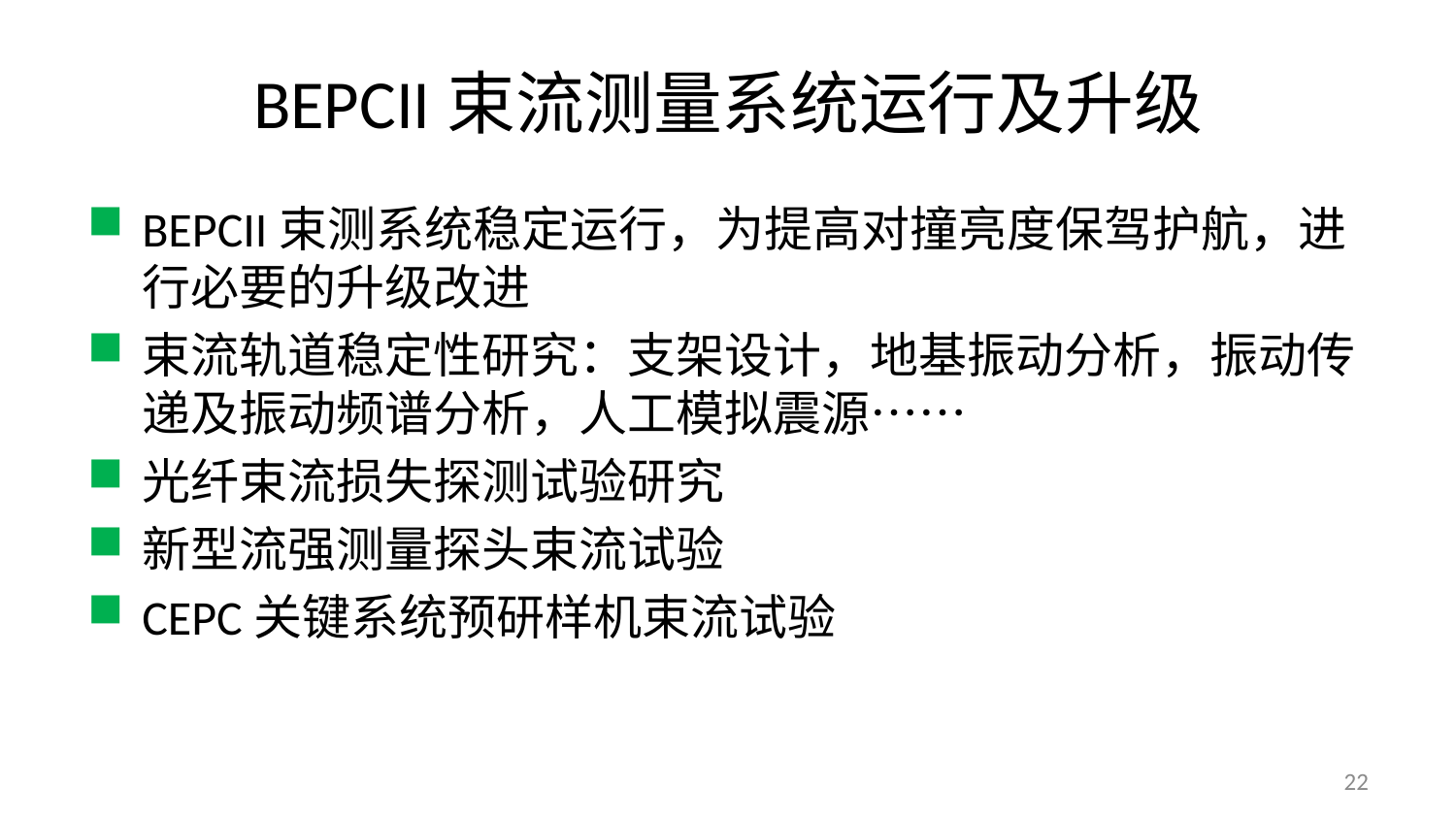

# BEPCII束流测量系统运行及升级
BEPCII束测系统稳定运行，为提高对撞亮度保驾护航，进行必要的升级改进
束流轨道稳定性研究：支架设计，地基振动分析，振动传递及振动频谱分析，人工模拟震源……
光纤束流损失探测试验研究
新型流强测量探头束流试验
CEPC关键系统预研样机束流试验

22